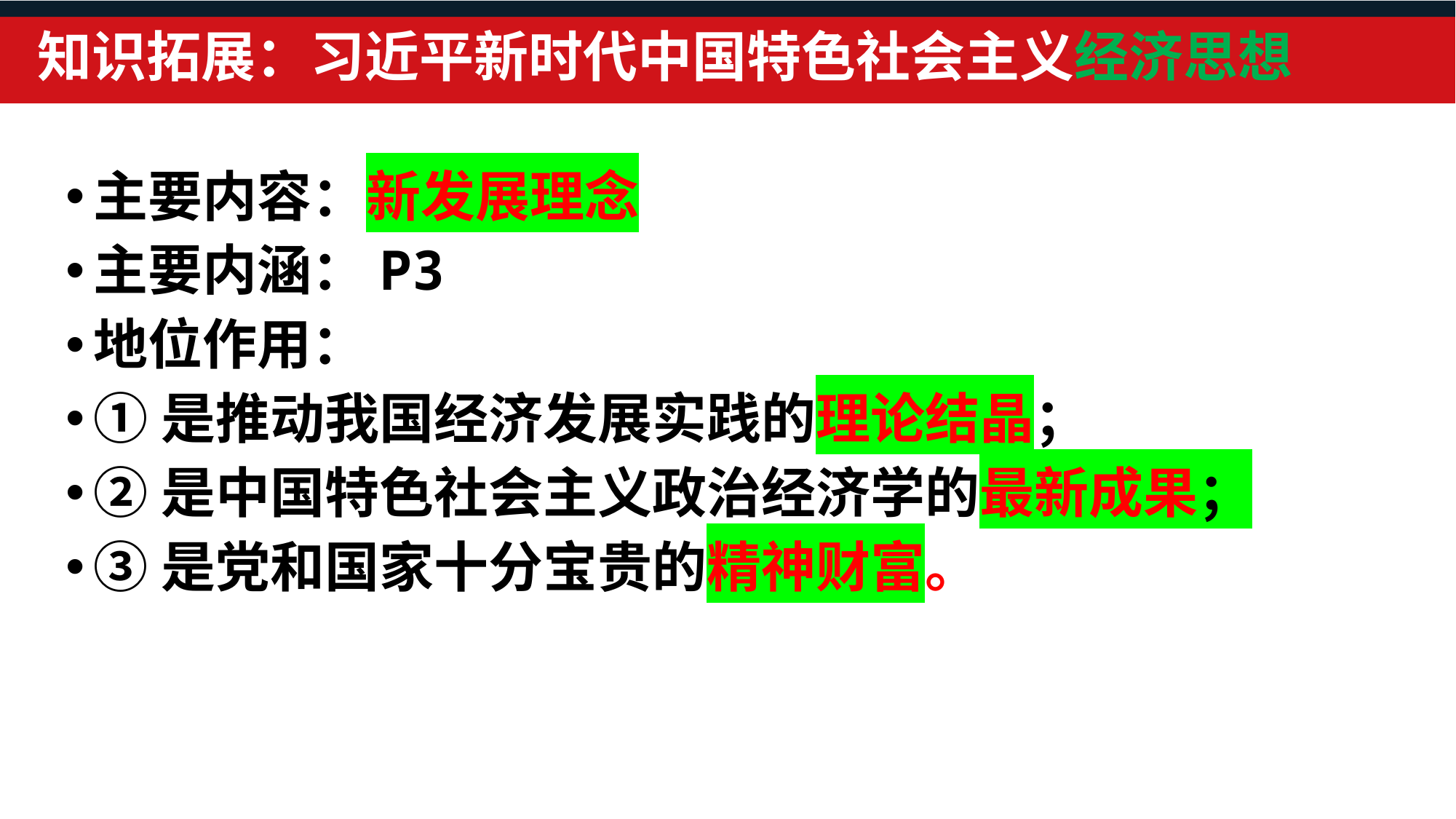

知识拓展：习近平新时代中国特色社会主义经济思想
主要内容：新发展理念
主要内涵：P3
地位作用：
①是推动我国经济发展实践的理论结晶；
②是中国特色社会主义政治经济学的最新成果；
③是党和国家十分宝贵的精神财富。